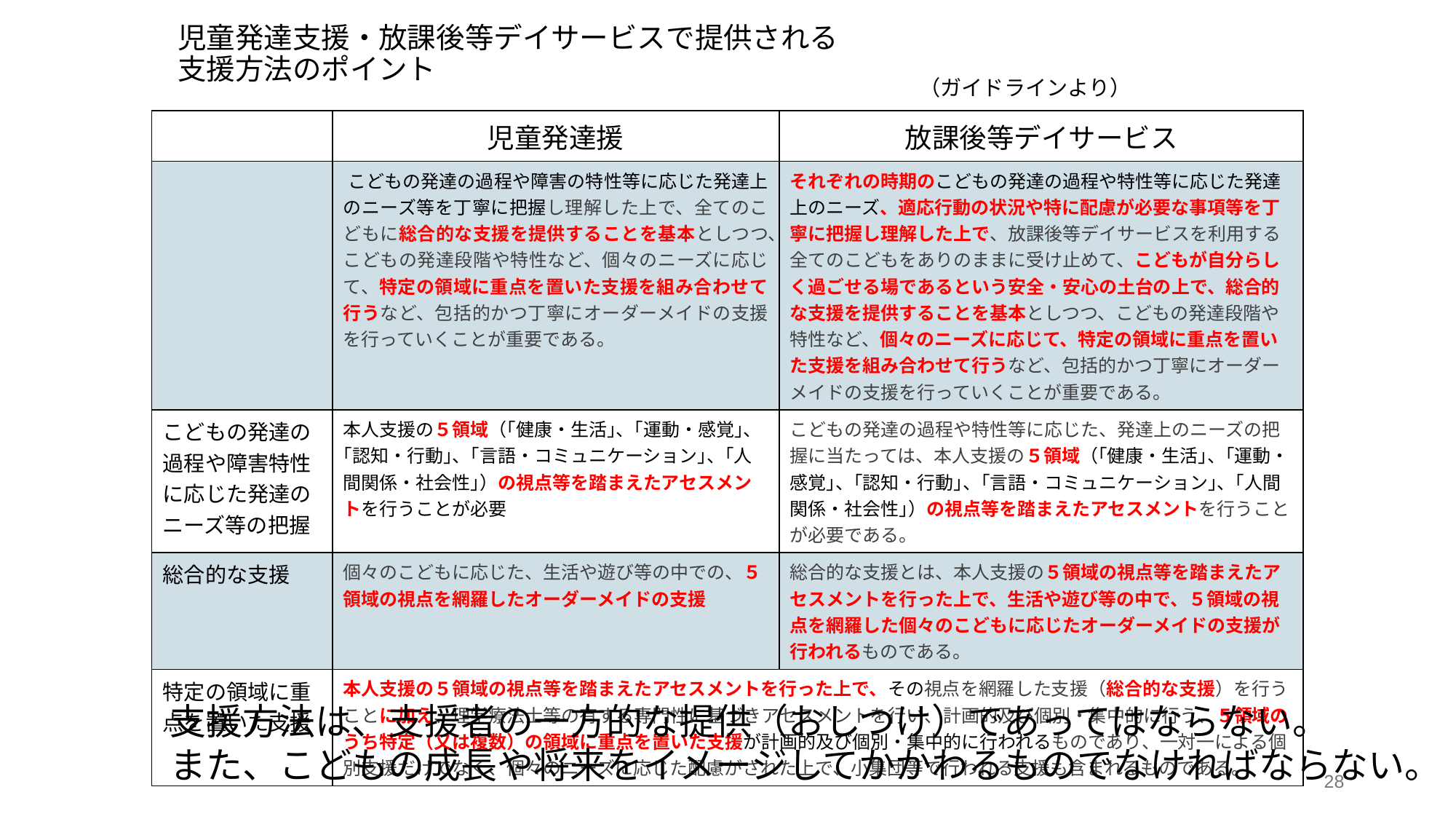

# 児童発達支援・放課後等デイサービスで提供される 支援方法のポイント
（ガイドラインより）
|  | 児童発達援 | 放課後等デイサービス |
| --- | --- | --- |
|  | こどもの発達の過程や障害の特性等に応じた発達上のニーズ等を丁寧に把握し理解した上で、全てのこどもに総合的な支援を提供することを基本としつつ、こどもの発達段階や特性など、個々のニーズに応じて、特定の領域に重点を置いた支援を組み合わせて行うなど、包括的かつ丁寧にオーダーメイドの支援を行っていくことが重要である。 | それぞれの時期のこどもの発達の過程や特性等に応じた発達上のニーズ、適応行動の状況や特に配慮が必要な事項等を丁寧に把握し理解した上で、放課後等デイサービスを利用する全てのこどもをありのままに受け止めて、こどもが自分らしく過ごせる場であるという安全・安心の土台の上で、総合的な支援を提供することを基本としつつ、こどもの発達段階や特性など、個々のニーズに応じて、特定の領域に重点を置いた支援を組み合わせて行うなど、包括的かつ丁寧にオーダーメイドの支援を行っていくことが重要である。 |
| こどもの発達の過程や障害特性に応じた発達のニーズ等の把握 | 本人支援の５領域（｢健康・生活｣、｢運動・感覚｣、｢認知・行動｣、｢言語・コミュニケーション｣、｢人間関係・社会性｣）の視点等を踏まえたアセスメントを行うことが必要 | こどもの発達の過程や特性等に応じた、発達上のニーズの把握に当たっては、本人支援の５領域（｢健康・生活｣、｢運動・感覚｣、｢認知・行動｣、｢言語・コミュニケーション｣、｢人間関係・社会性｣）の視点等を踏まえたアセスメントを行うことが必要である。 |
| 総合的な支援 | 個々のこどもに応じた、生活や遊び等の中での、５領域の視点を網羅したオーダーメイドの支援 | 総合的な支援とは、本人支援の５領域の視点等を踏まえたアセスメントを行った上で、生活や遊び等の中で、５領域の視点を網羅した個々のこどもに応じたオーダーメイドの支援が行われるものである。 |
| 特定の領域に重点を置いた支援 | 本人支援の５領域の視点等を踏まえたアセスメントを行った上で、その視点を網羅した支援（総合的な支援）を行うことに加え、理学療法士等の有する専門性に基づきアセスメントを行い、計画的及び個別・集中的に行う、５領域のうち特定（又は複数）の領域に重点を置いた支援が計画的及び個別・集中的に行われるものであり、一対一による個別支援だけでなく、個々のニーズに応じた配慮がされた上で、小集団等で行われる支援も含まれるものである。 |  |
支援方法は、支援者の一方的な提供（おしつけ）であってはならない。
また、こどもの成長や将来をイメージしてかかわるものでなければならない。
28